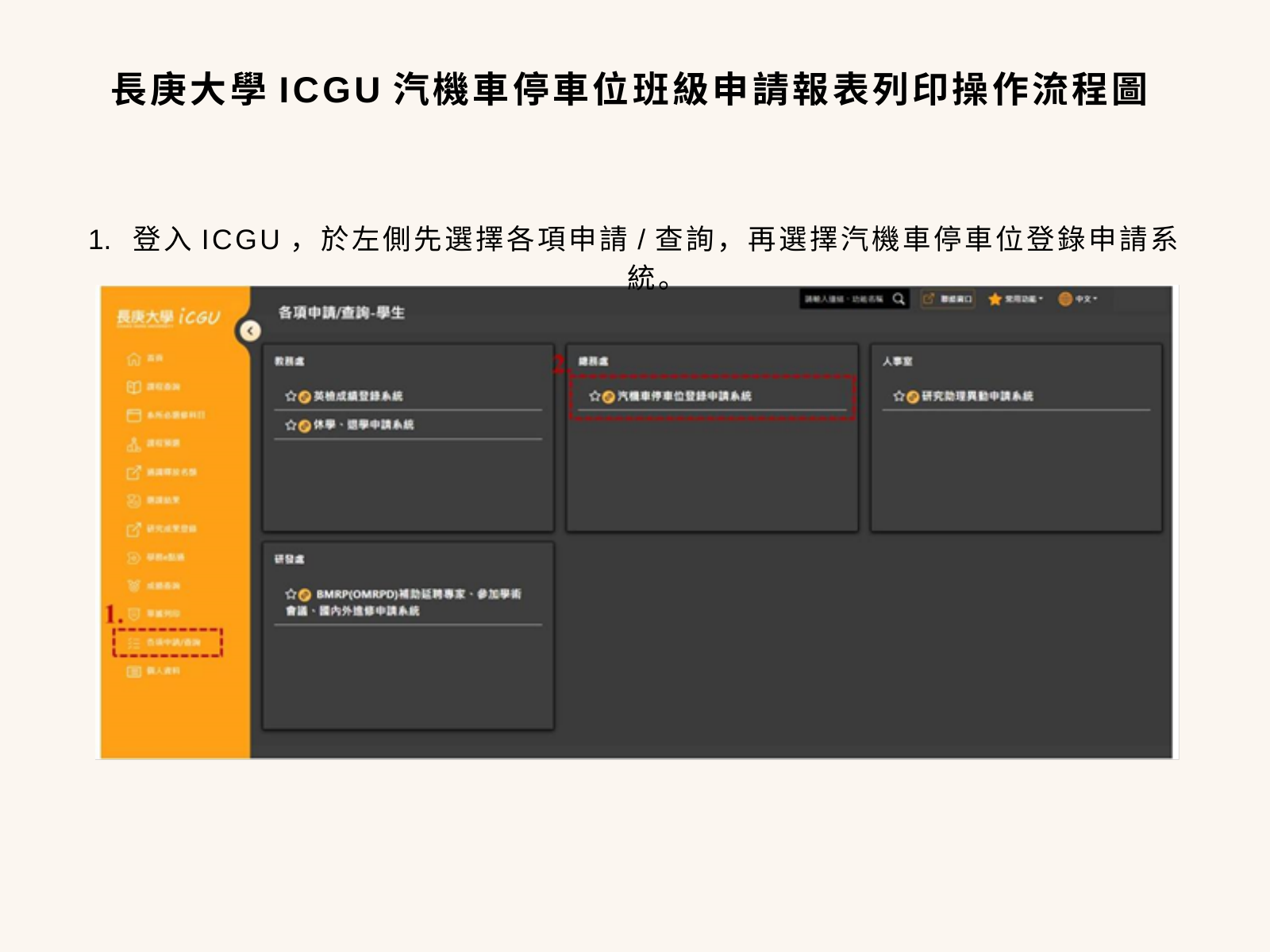

長庚大學ICGU汽機車停車位班級申請報表列印操作流程圖
登入ICGU，於左側先選擇各項申請/查詢，再選擇汽機車停車位登錄申請系統。